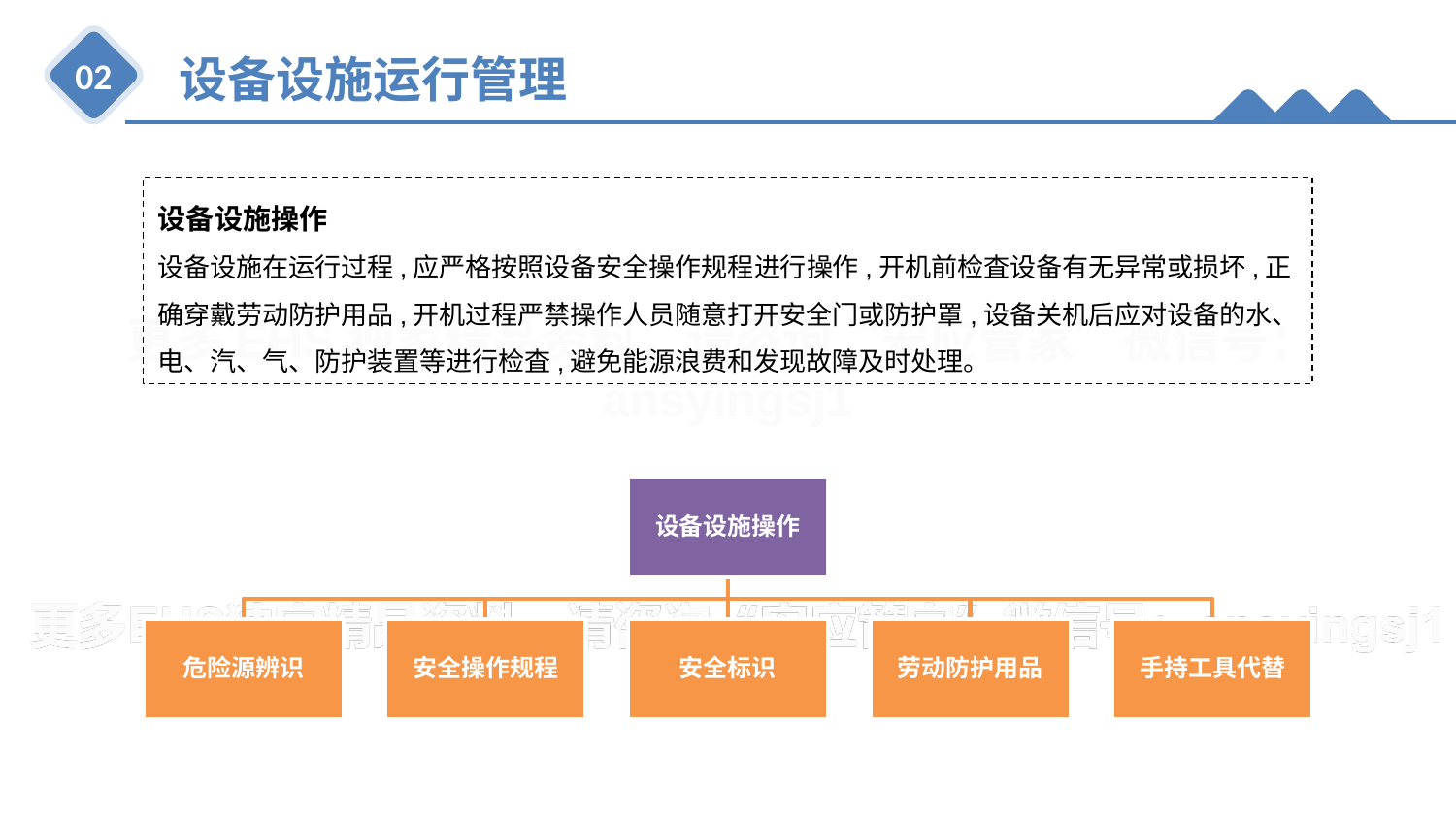

设备设施运行管理
02

设备设施操作
设备设施在运行过程,应严格按照设备安全操作规程进行操作,开机前检査设备有无异常或损坏,正确穿戴劳动防护用品,开机过程严禁操作人员随意打开安全门或防护罩,设备关机后应对设备的水、电、汽、气、防护装置等进行检査,避免能源浪费和发现故障及时处理。
设备设施操作
危险源辨识
安全操作规程
安全标识
劳动防护用品
手持工具代替